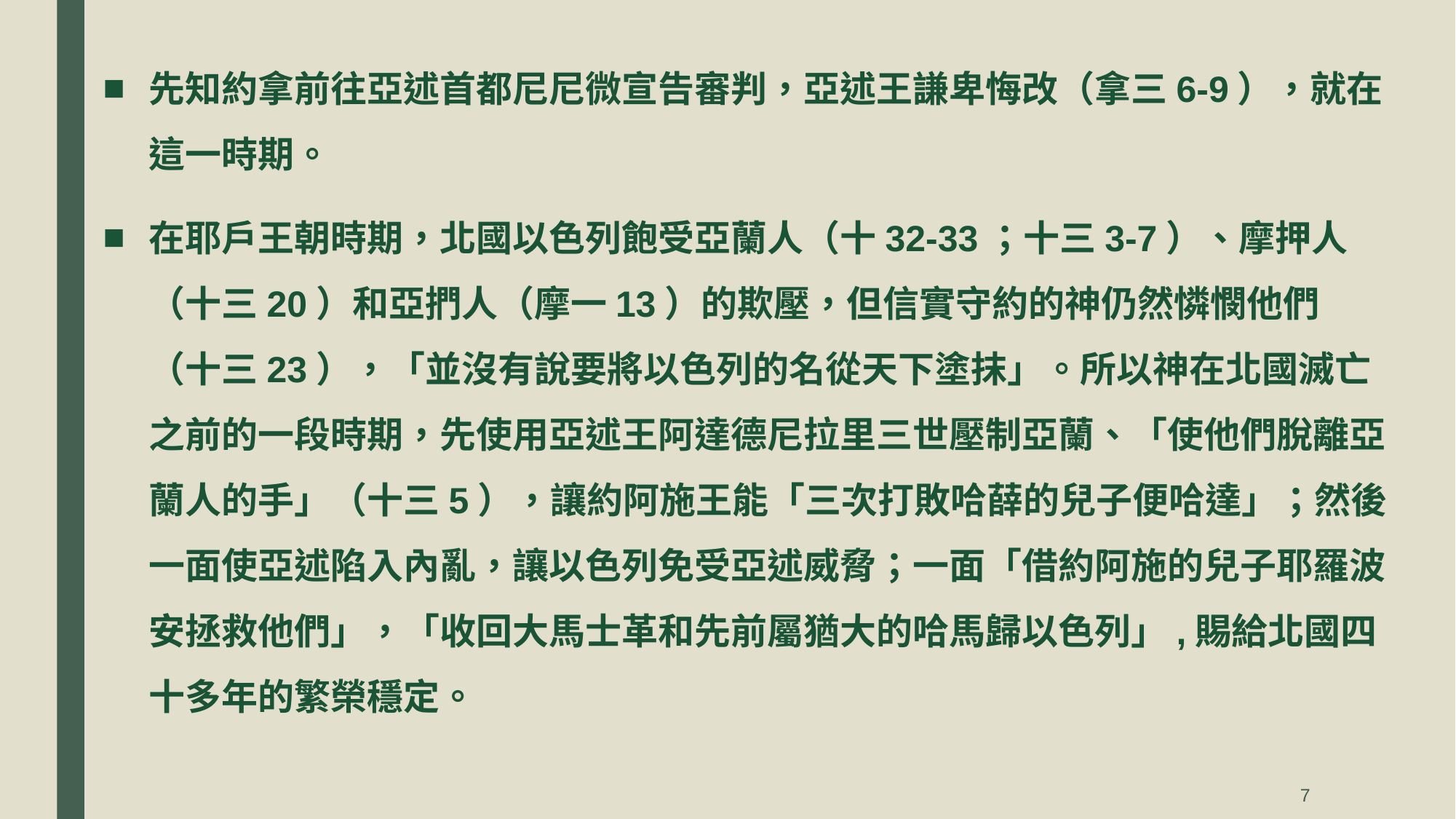

先知約拿前往亞述首都尼尼微宣告審判，亞述王謙卑悔改（拿三6-9），就在這一時期。
在耶戶王朝時期，北國以色列飽受亞蘭人（十32-33；十三3-7）、摩押人（十三20）和亞捫人（摩一13）的欺壓，但信實守約的神仍然憐憫他們（十三23），「並沒有說要將以色列的名從天下塗抹」。所以神在北國滅亡之前的一段時期，先使用亞述王阿達德尼拉里三世壓制亞蘭、「使他們脫離亞蘭人的手」（十三5），讓約阿施王能「三次打敗哈薛的兒子便哈達」；然後一面使亞述陷入內亂，讓以色列免受亞述威脅；一面「借約阿施的兒子耶羅波安拯救他們」，「收回大馬士革和先前屬猶大的哈馬歸以色列」,賜給北國四十多年的繁榮穩定。

7